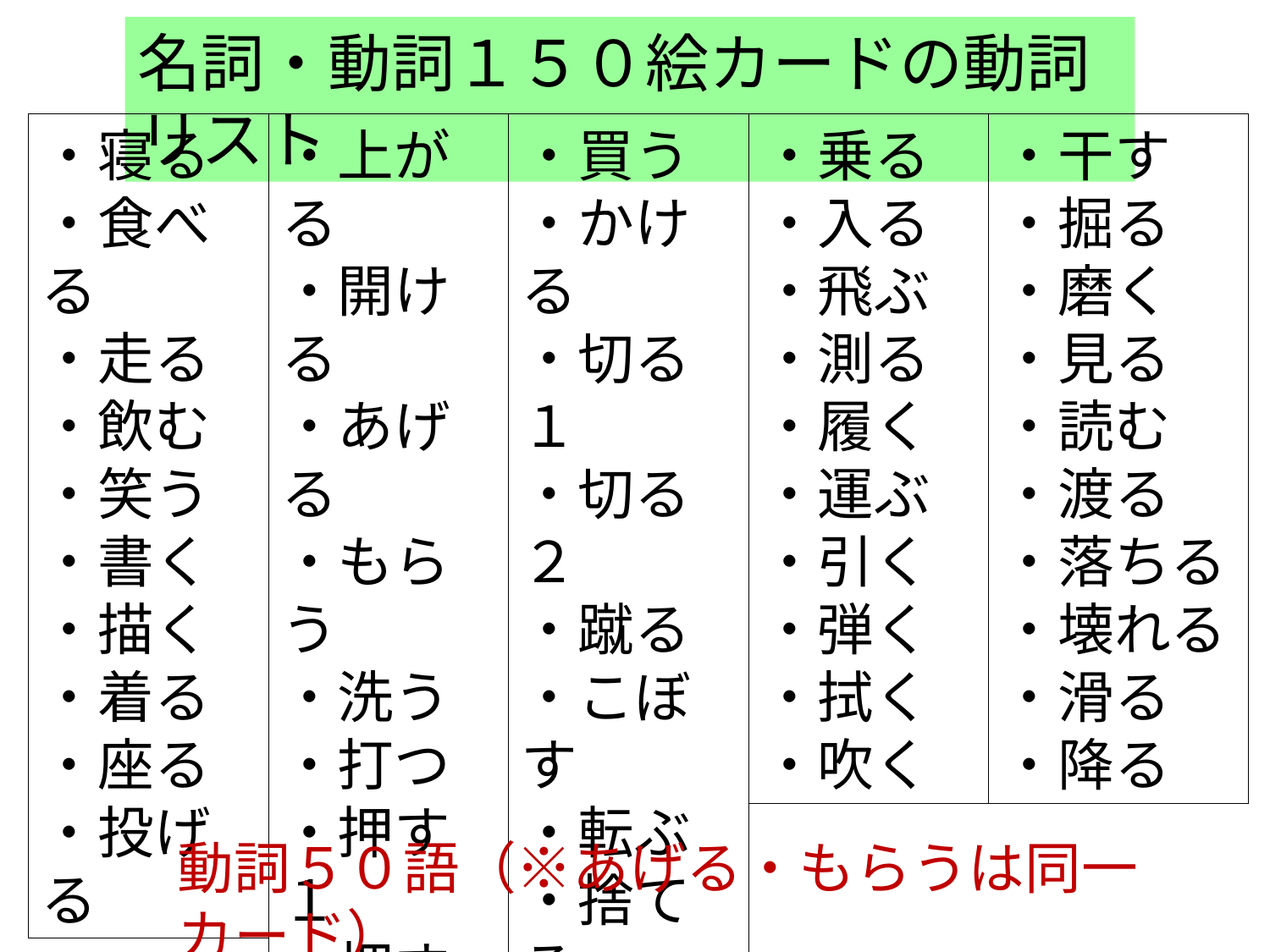

名詞・動詞１５０絵カードの動詞リスト
・寝る
・食べる
・走る
・飲む
・笑う
・書く
・描く
・着る
・座る
・投げる
・上がる
・開ける
・あげる
・もらう
・洗う
・打つ
・押す１
・押す２
・泳ぐ
・降りる
・買う
・かける
・切る１
・切る２
・蹴る
・こぼす
・転ぶ
・捨てる
・叩く
・泣く
・乗る
・入る
・飛ぶ
・測る
・履く
・運ぶ
・引く
・弾く
・拭く
・吹く
・干す
・掘る
・磨く
・見る
・読む
・渡る
・落ちる
・壊れる
・滑る
・降る
動詞５０語（※あげる・もらうは同一カード）